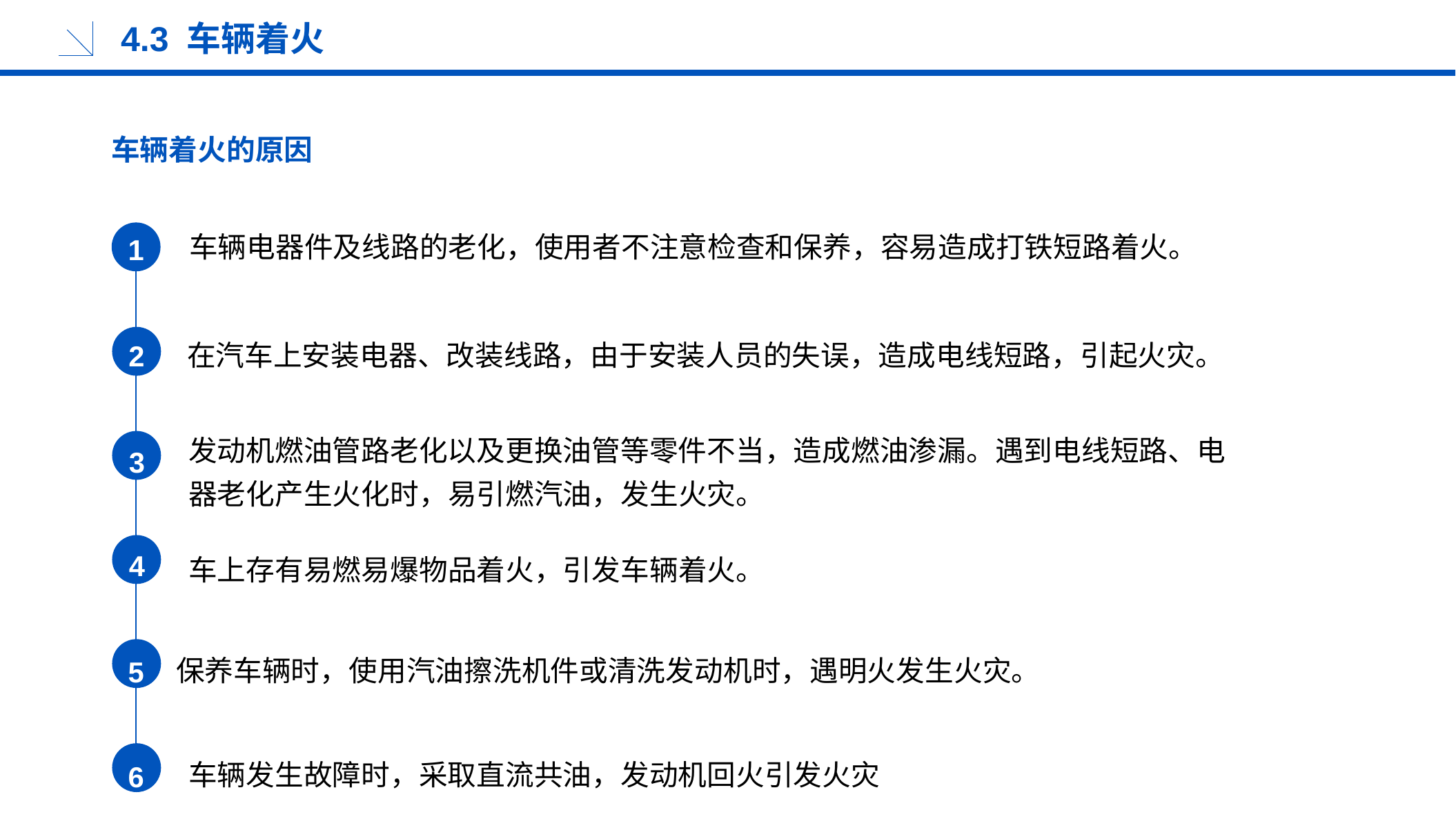

4.3 车辆着火
车辆着火的原因
车辆电器件及线路的老化，使用者不注意检查和保养，容易造成打铁短路着火。

1
在汽车上安装电器、改装线路，由于安装人员的失误，造成电线短路，引起火灾。

2
发动机燃油管路老化以及更换油管等零件不当，造成燃油渗漏。遇到电线短路、电器老化产生火化时，易引燃汽油，发生火灾。

3

车上存有易燃易爆物品着火，引发车辆着火。
4
保养车辆时，使用汽油擦洗机件或清洗发动机时，遇明火发生火灾。

5

车辆发生故障时，采取直流共油，发动机回火引发火灾
6